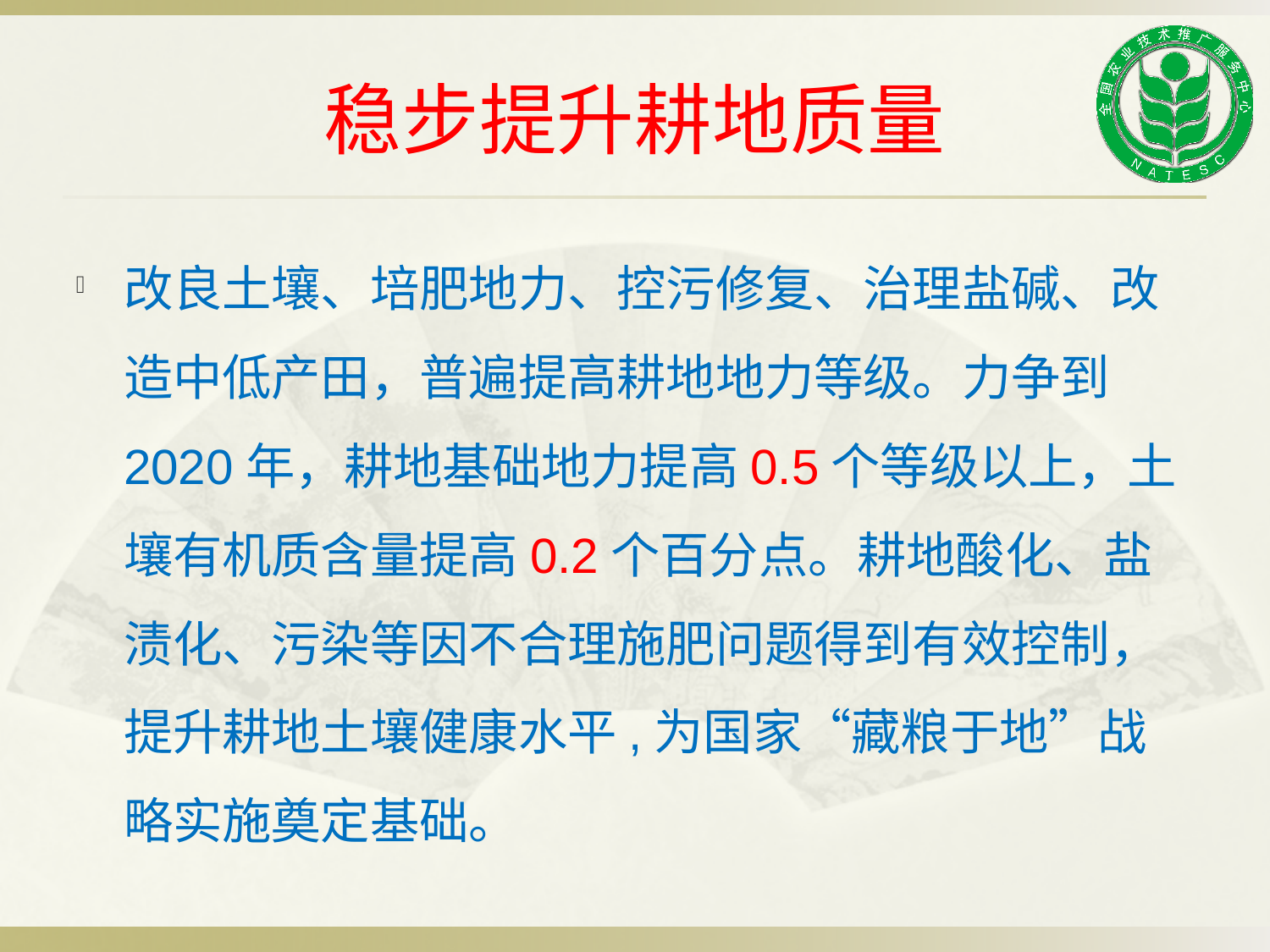

# 稳步提升耕地质量
改良土壤、培肥地力、控污修复、治理盐碱、改造中低产田，普遍提高耕地地力等级。力争到2020年，耕地基础地力提高0.5个等级以上，土壤有机质含量提高0.2个百分点。耕地酸化、盐渍化、污染等因不合理施肥问题得到有效控制，提升耕地土壤健康水平,为国家“藏粮于地”战略实施奠定基础。